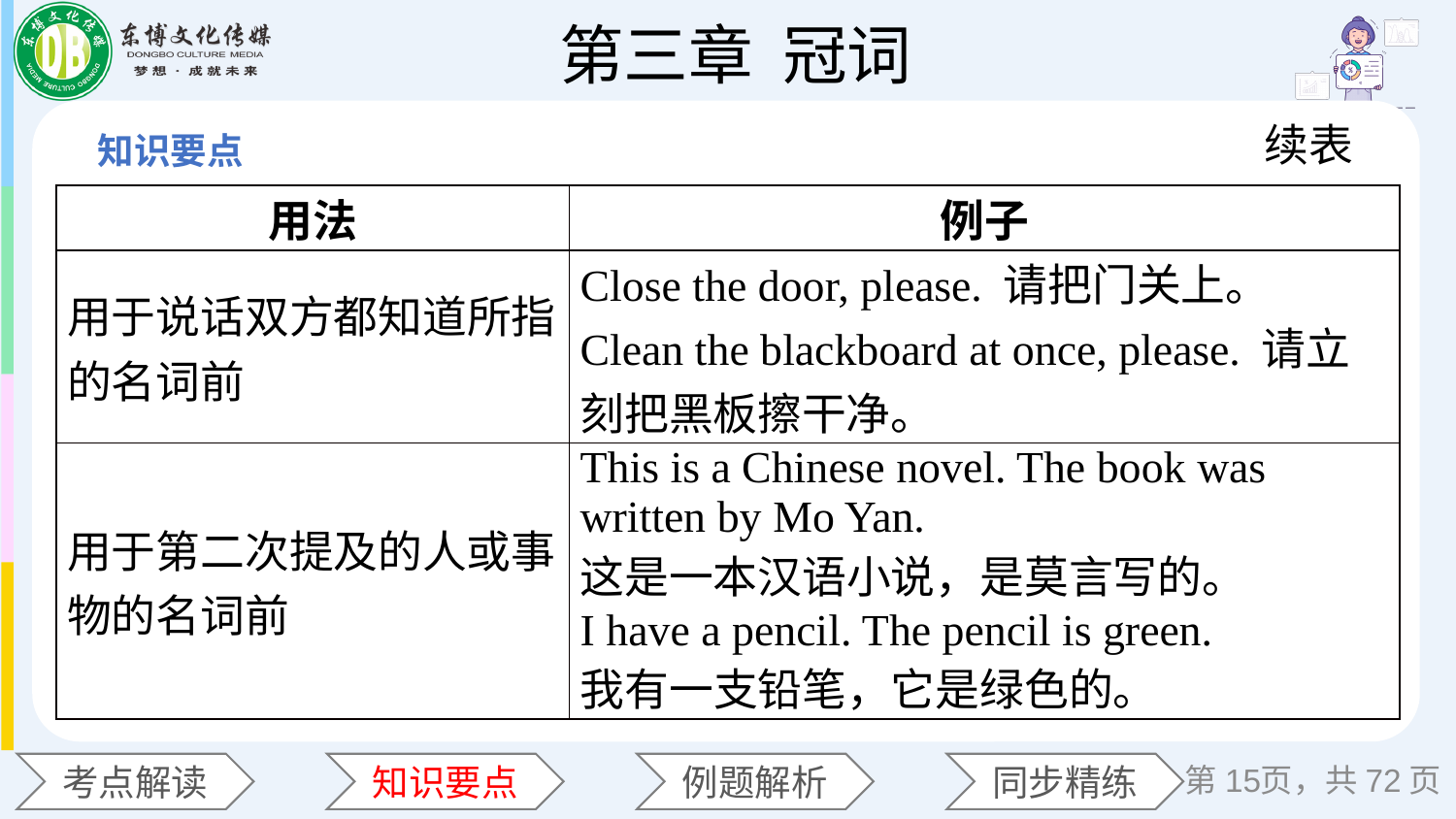

续表

| 用法 | 例子 |
| --- | --- |
| 用于说话双方都知道所指的名词前 | Close the door, please. 请把门关上。 Clean the blackboard at once, please. 请立刻把黑板擦干净。 |
| 用于第二次提及的人或事物的名词前 | This is a Chinese novel. The book was written by Mo Yan. 这是一本汉语小说，是莫言写的。 I have a pencil. The pencil is green. 我有一支铅笔，它是绿色的。 |
第15页，共72页